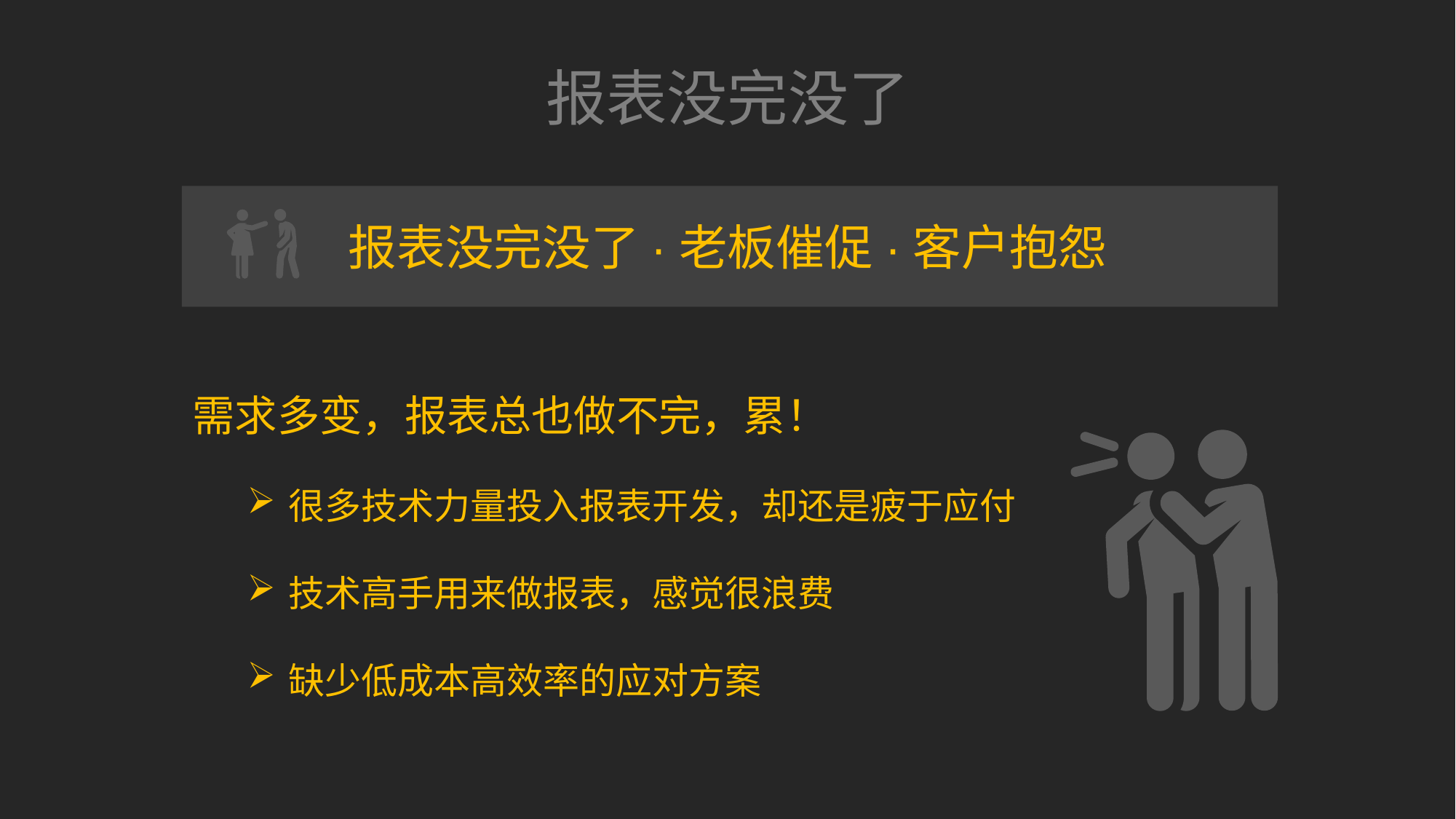

报表没完没了

报表没完没了·老板催促·客户抱怨
需求多变，报表总也做不完，累！
很多技术力量投入报表开发，却还是疲于应付
技术高手用来做报表，感觉很浪费
缺少低成本高效率的应对方案